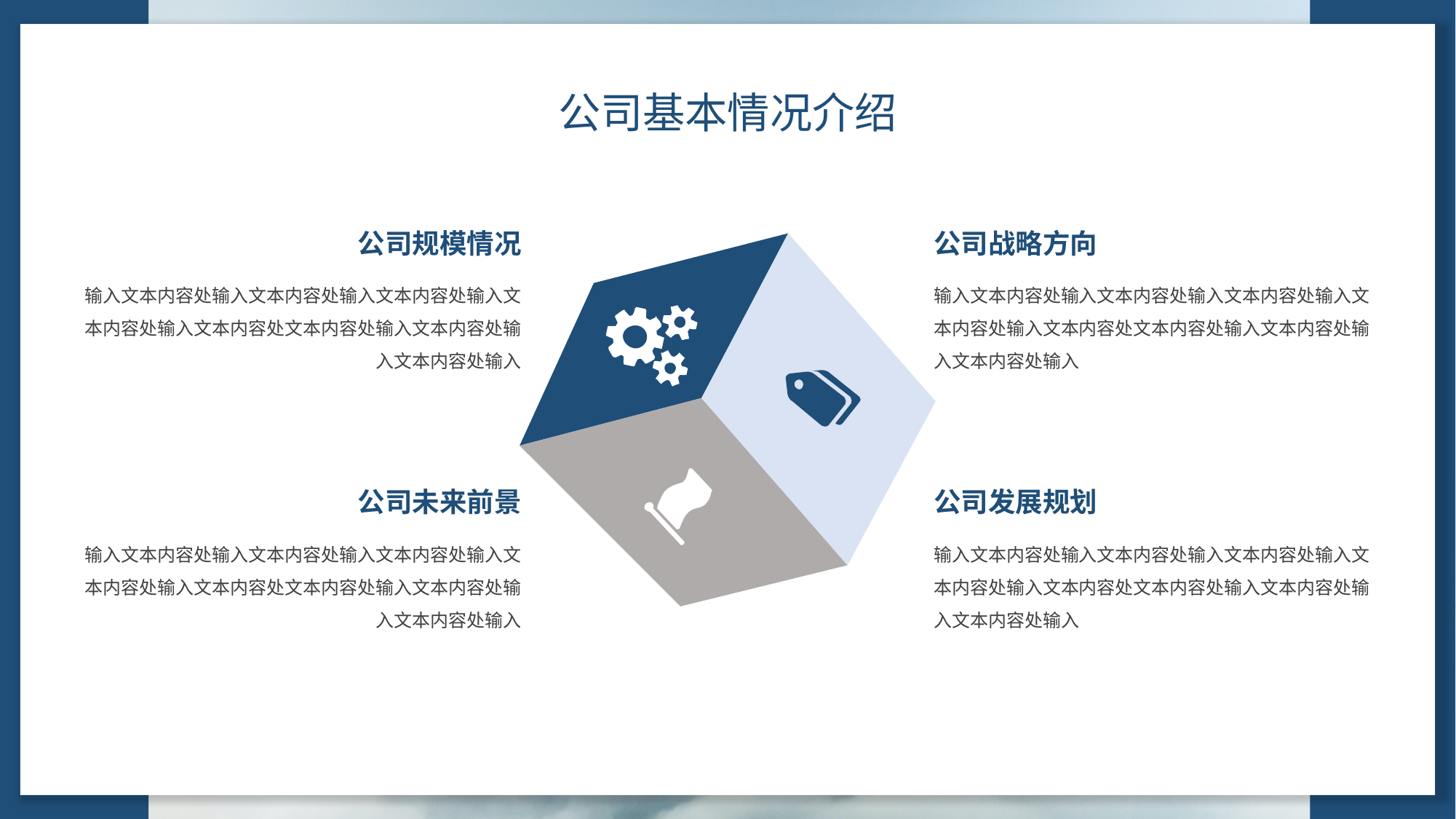

公司基本情况介绍
公司规模情况
公司战略方向

输入文本内容处输入文本内容处输入文本内容处输入文本内容处输入文本内容处文本内容处输入文本内容处输入文本内容处输入

输入文本内容处输入文本内容处输入文本内容处输入文本内容处输入文本内容处文本内容处输入文本内容处输入文本内容处输入

公司未来前景
公司发展规划
输入文本内容处输入文本内容处输入文本内容处输入文本内容处输入文本内容处文本内容处输入文本内容处输入文本内容处输入

输入文本内容处输入文本内容处输入文本内容处输入文本内容处输入文本内容处文本内容处输入文本内容处输入文本内容处输入